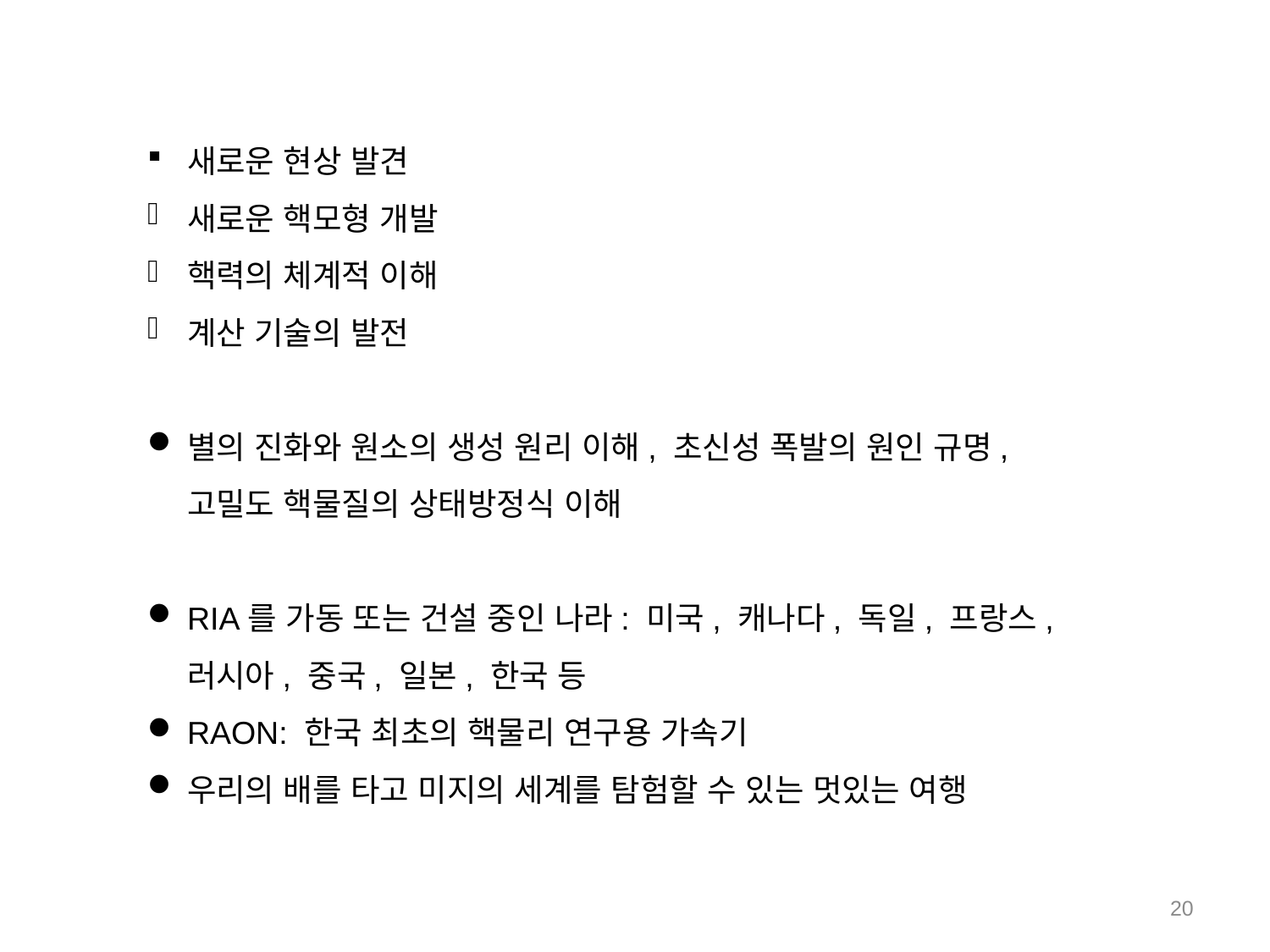

새로운 현상 발견
새로운 핵모형 개발
핵력의 체계적 이해
계산 기술의 발전

별의 진화와 원소의 생성 원리 이해, 초신성 폭발의 원인 규명, 고밀도 핵물질의 상태방정식 이해

RIA를 가동 또는 건설 중인 나라: 미국, 캐나다, 독일, 프랑스, 러시아, 중국, 일본, 한국 등
RAON: 한국 최초의 핵물리 연구용 가속기
우리의 배를 타고 미지의 세계를 탐험할 수 있는 멋있는 여행
20